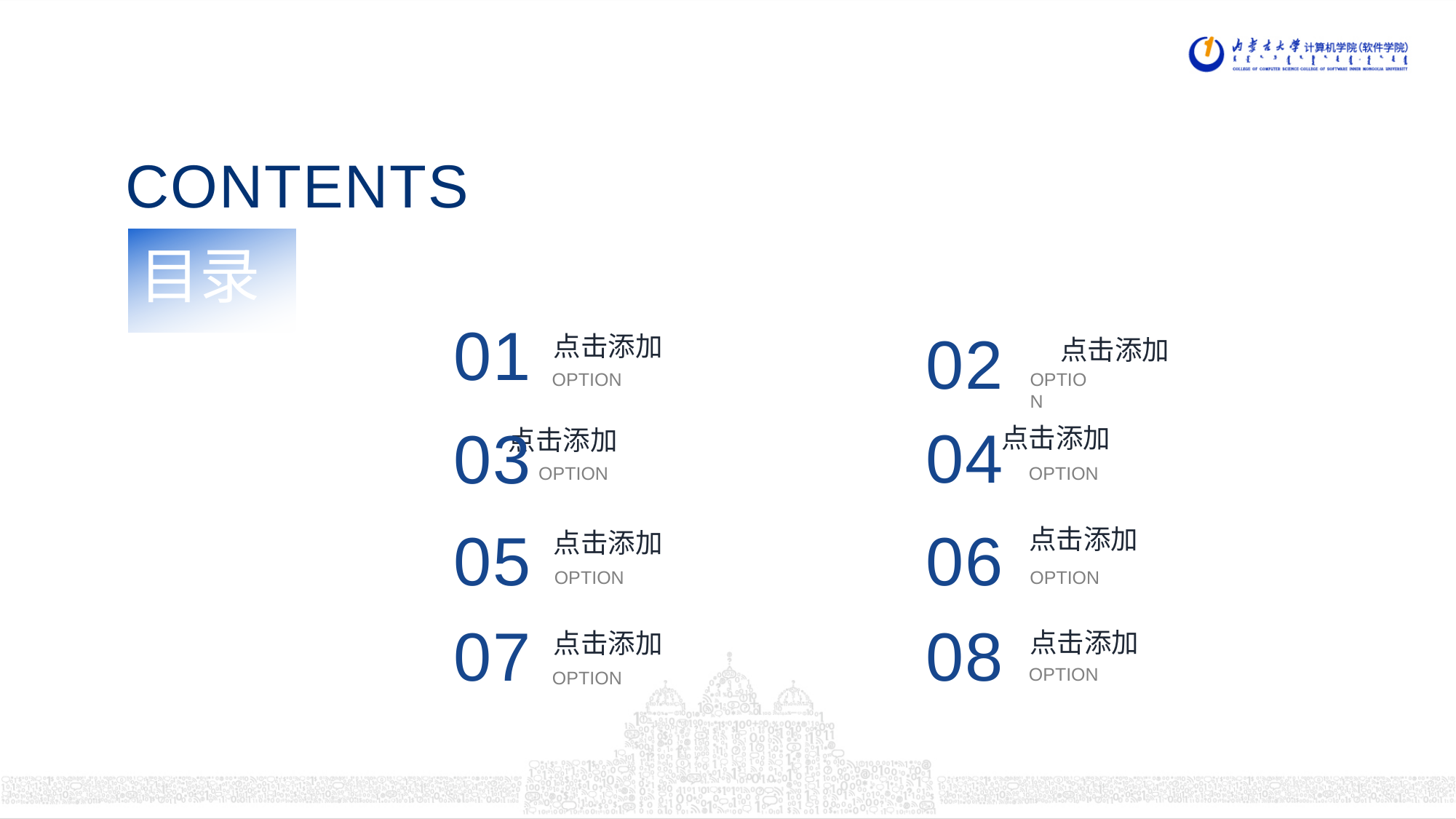

CONTENTS

目录
01
02
点击添加
OPTION
点击添加
点击添加
OPTION
OPTION
点击添加
点击添加
OPTION
OPTION
点击添加
OPTION
04
03
点击添加
OPTION
点击添加
OPTION
05
06
07
08